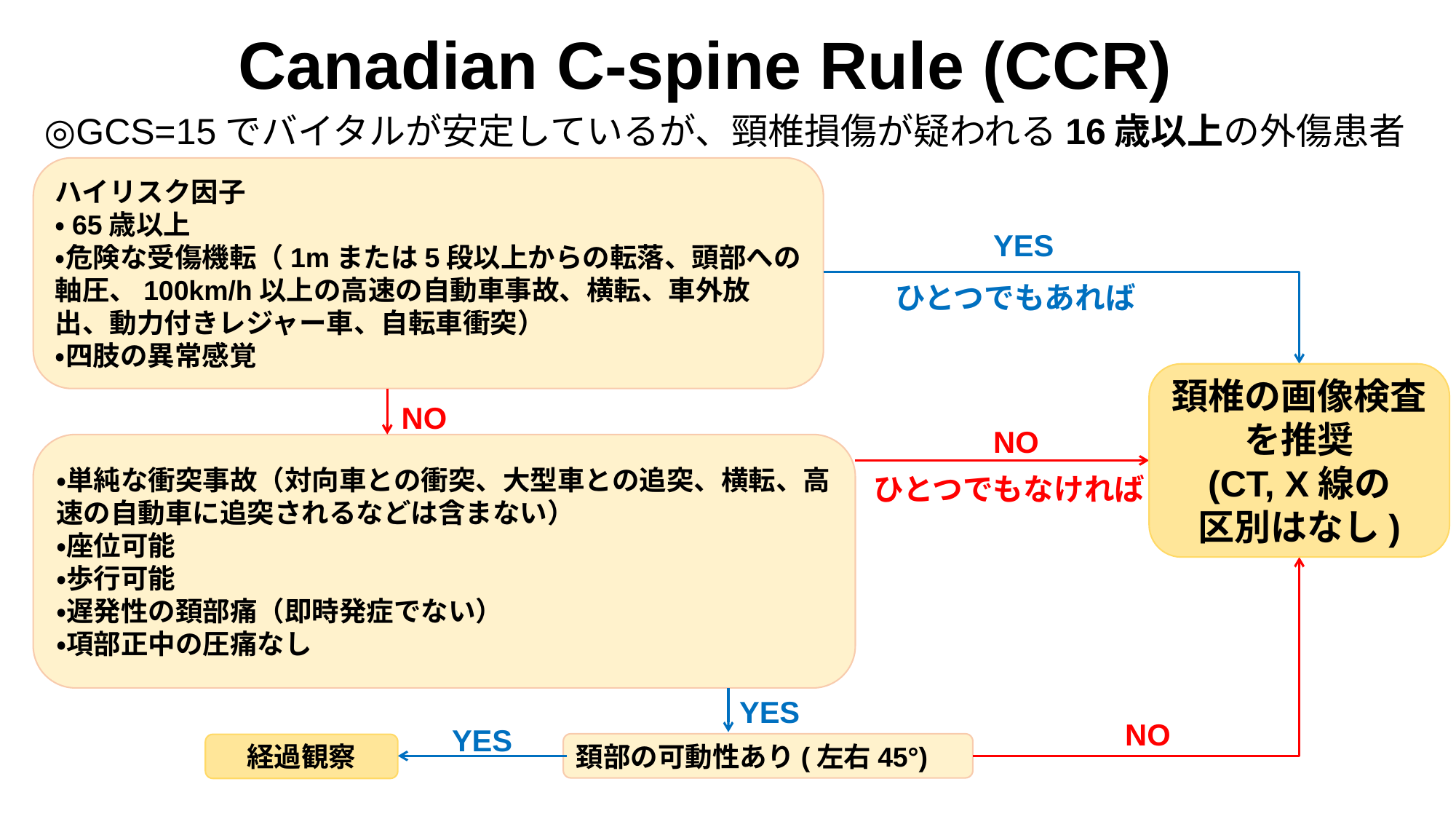

Canadian C-spine Rule (CCR)
◎GCS=15でバイタルが安定しているが、頸椎損傷が疑われる16歳以上の外傷患者
ハイリスク因子
・65歳以上
・危険な受傷機転（1mまたは5段以上からの転落、頭部への軸圧、100km/h以上の高速の自動車事故、横転、車外放出、動力付きレジャー車、自転車衝突）
・四肢の異常感覚
YES
ひとつでもあれば
頚椎の画像検査を推奨
(CT, X線の
区別はなし)
NO
NO
・単純な衝突事故（対向車との衝突、大型車との追突、横転、高速の自動車に追突されるなどは含まない）
・座位可能
・歩行可能
・遅発性の頚部痛（即時発症でない）
・項部正中の圧痛なし
ひとつでもなければ
YES
NO
YES
頚部の可動性あり(左右45°)
経過観察